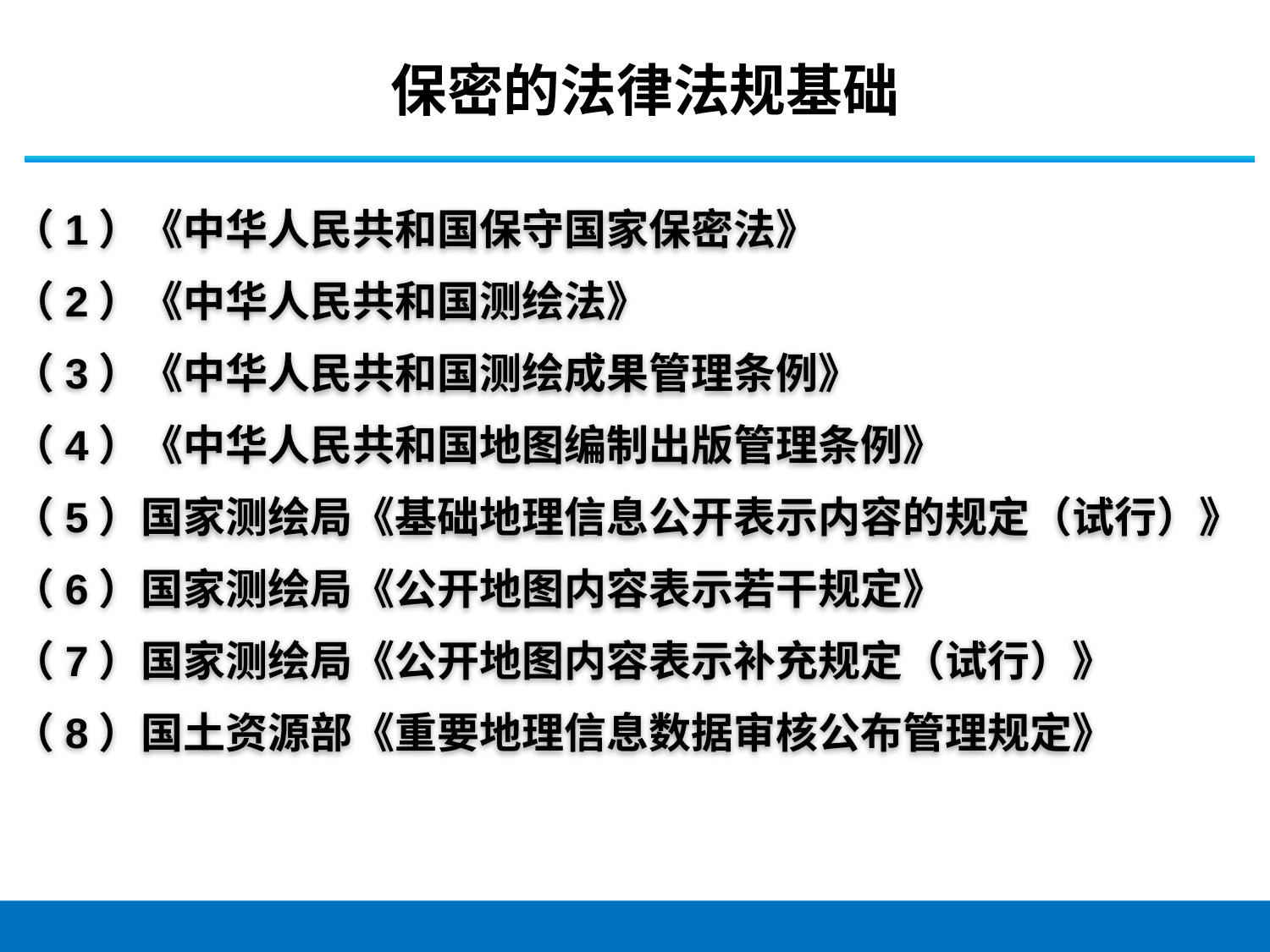

保密的法律法规基础
（1）《中华人民共和国保守国家保密法》
（2）《中华人民共和国测绘法》
（3）《中华人民共和国测绘成果管理条例》
（4）《中华人民共和国地图编制出版管理条例》
（5）国家测绘局《基础地理信息公开表示内容的规定（试行）》
（6）国家测绘局《公开地图内容表示若干规定》
（7）国家测绘局《公开地图内容表示补充规定（试行）》
（8）国土资源部《重要地理信息数据审核公布管理规定》